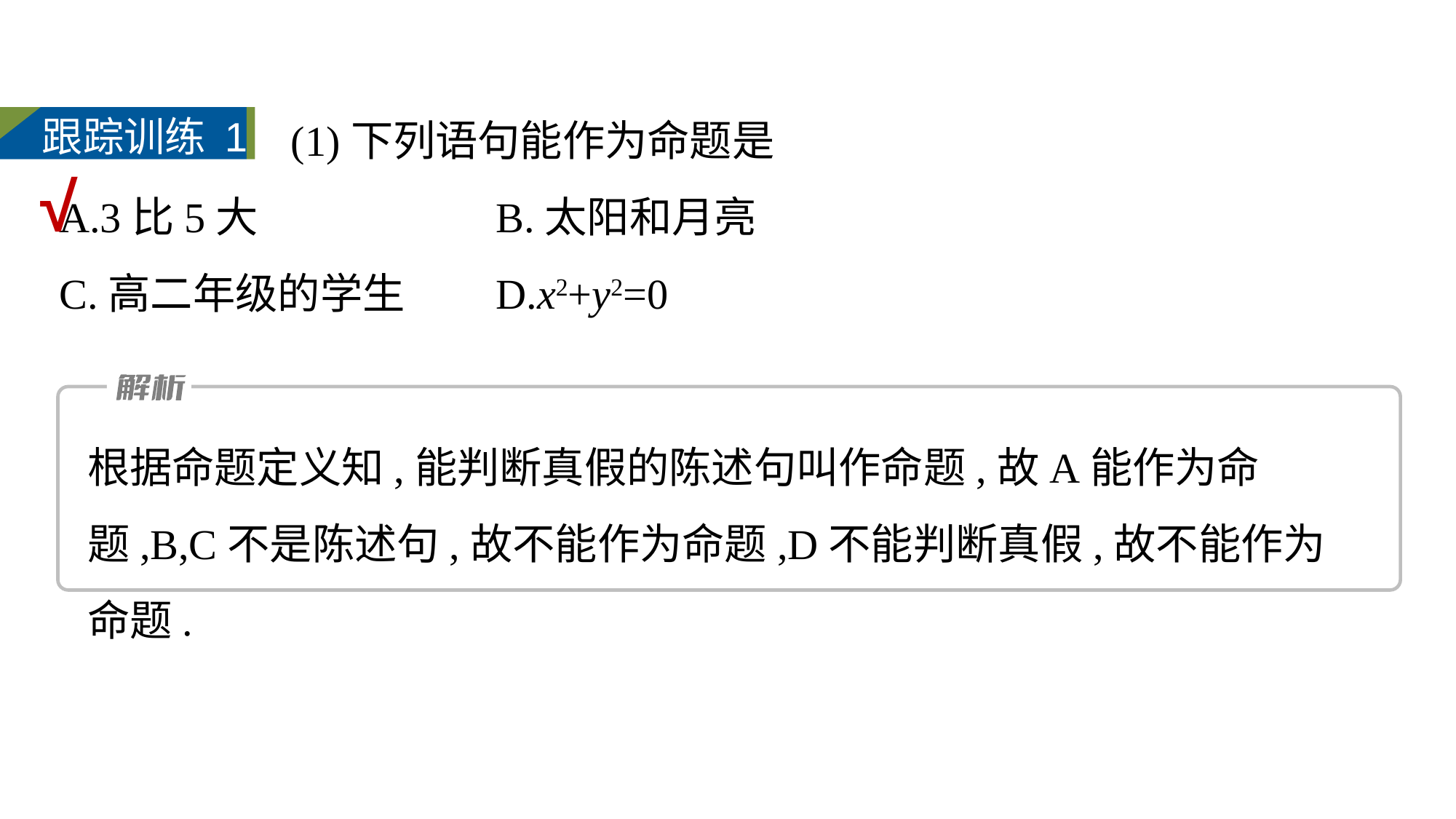

(1)下列语句能作为命题是
A.3比5大			B.太阳和月亮
C.高二年级的学生	D.x2+y2=0
跟踪训练 1

√

根据命题定义知,能判断真假的陈述句叫作命题,故A能作为命题,B,C不是陈述句,故不能作为命题,D不能判断真假,故不能作为命题.